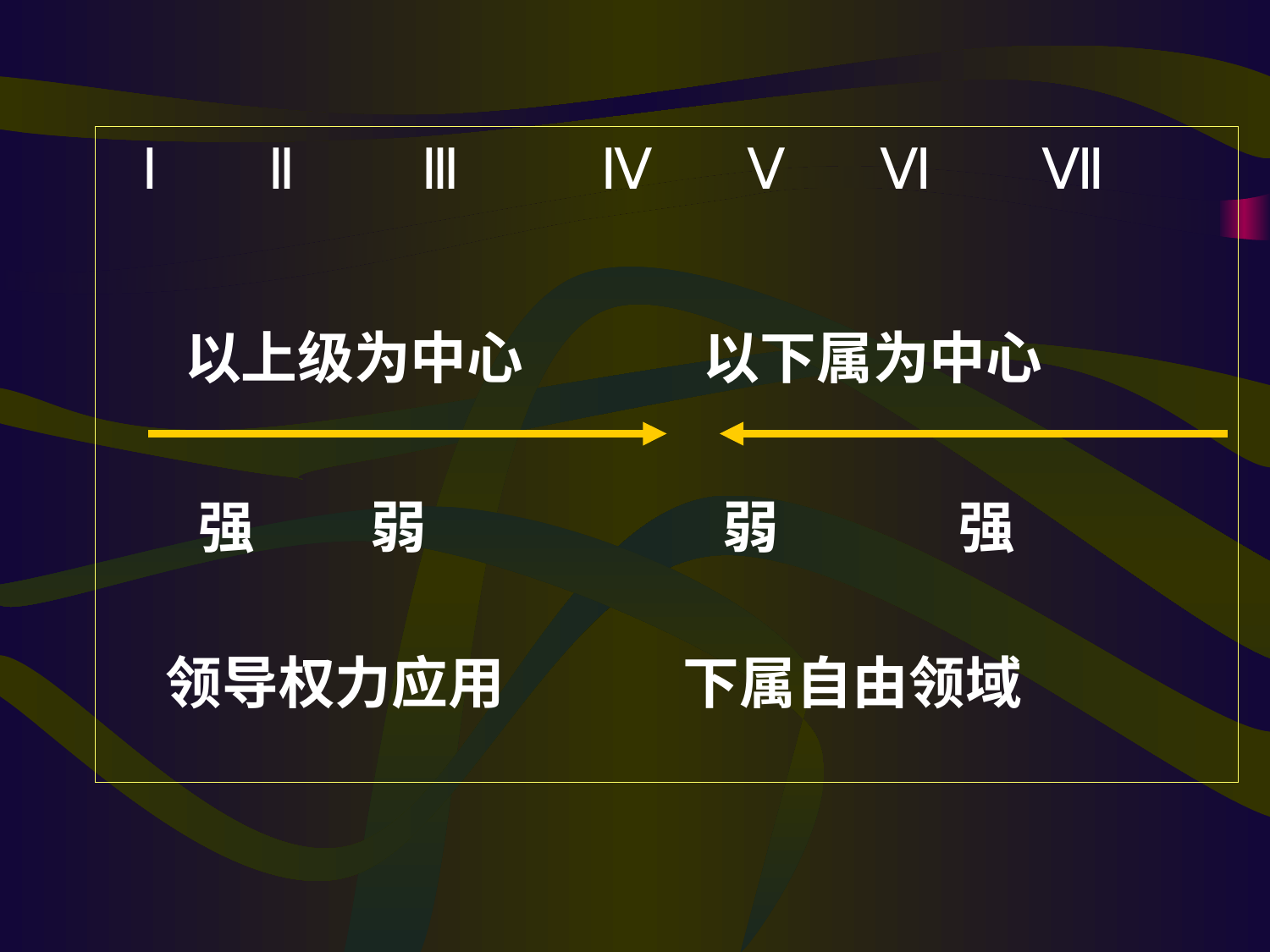

Ⅰ       Ⅱ        Ⅲ         Ⅳ      Ⅴ      Ⅵ       Ⅶ
     以上级为中心              以下属为中心
      强         弱                       弱              强
       领导权力应用              下属自由领域

#